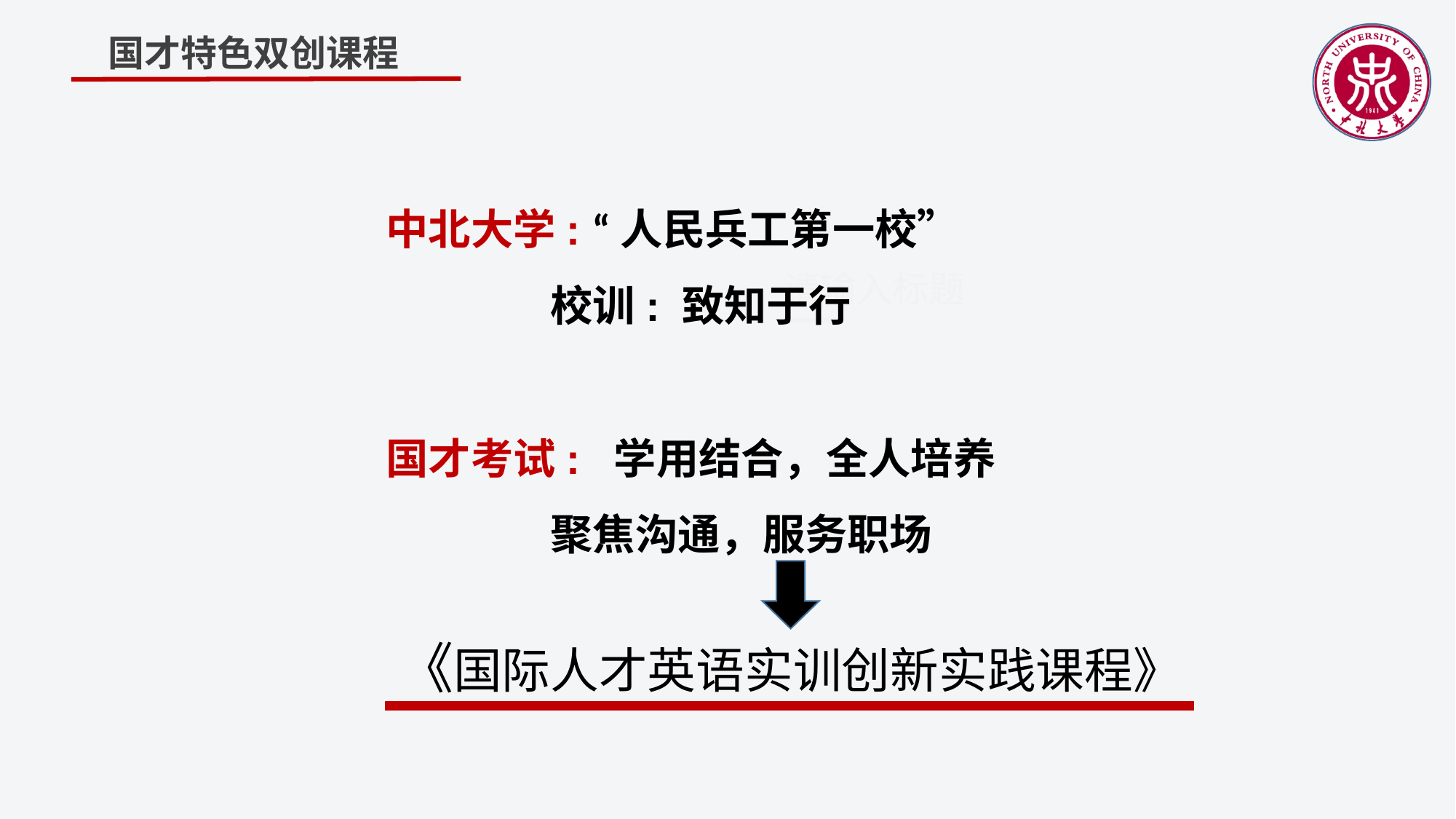

国才特色双创课程
中北大学: “人民兵工第一校”
                校训: 致知于行

国才考试:  学用结合，全人培养
                聚焦沟通，服务职场
请输入标题

《国际人才英语实训创新实践课程》